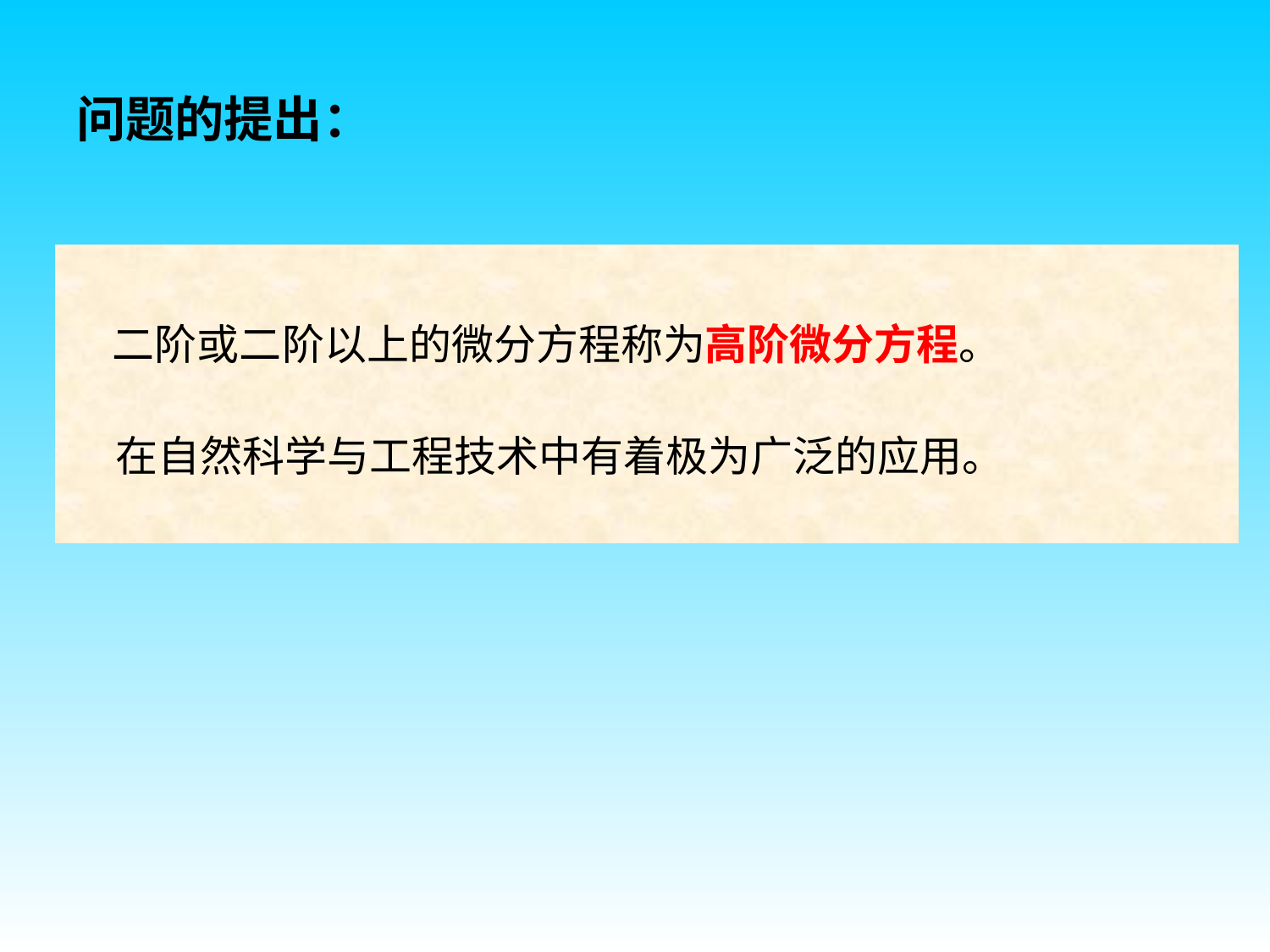

问题的提出：
   二阶或二阶以上的微分方程称为高阶微分方程。
    在自然科学与工程技术中有着极为广泛的应用。